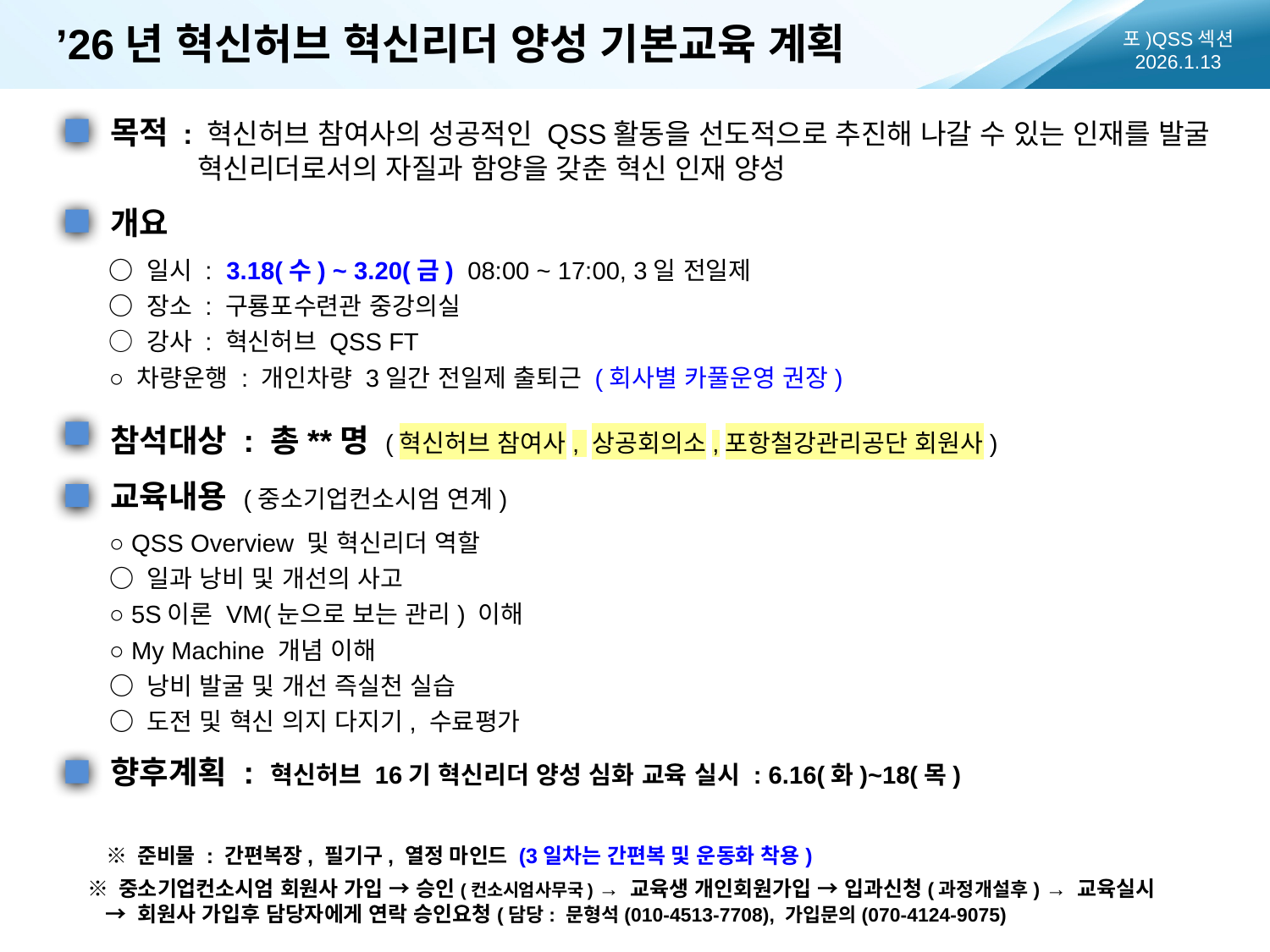

’26년 혁신허브 혁신리더 양성 기본교육 계획
포)QSS섹션
2026.1.13
목적 : 혁신허브 참여사의 성공적인 QSS활동을 선도적으로 추진해 나갈 수 있는 인재를 발굴 혁신리더로서의 자질과 함양을 갖춘 혁신 인재 양성

개요

○ 일시 :  3.18(수) ~ 3.20(금)  08:00 ~ 17:00, 3일 전일제
○ 장소 : 구룡포수련관 중강의실
○ 강사 : 혁신허브 QSS FT
○ 차량운행 : 개인차량 3일간 전일제 출퇴근 (회사별 카풀운영 권장)
참석대상 : 총**명 (혁신허브 참여사, 상공회의소,포항철강관리공단 회원사)

교육내용 (중소기업컨소시엄 연계)

○ QSS Overview 및 혁신리더 역할
○ 일과 낭비 및 개선의 사고
○ 5S이론 VM(눈으로 보는 관리) 이해
○ My Machine 개념 이해
○ 낭비 발굴 및 개선 즉실천 실습
○ 도전 및 혁신 의지 다지기, 수료평가
향후계획 : 혁신허브 16기 혁신리더 양성 심화 교육 실시 : 6.16(화)~18(목)

※ 준비물 : 간편복장, 필기구, 열정 마인드 (3일차는 간편복 및 운동화 착용)
※ 중소기업컨소시엄 회원사 가입 → 승인(컨소시엄사무국) → 교육생 개인회원가입 → 입과신청(과정개설후) → 교육실시
   → 회원사 가입후 담당자에게 연락 승인요청(담당: 문형석(010-4513-7708), 가입문의(070-4124-9075)